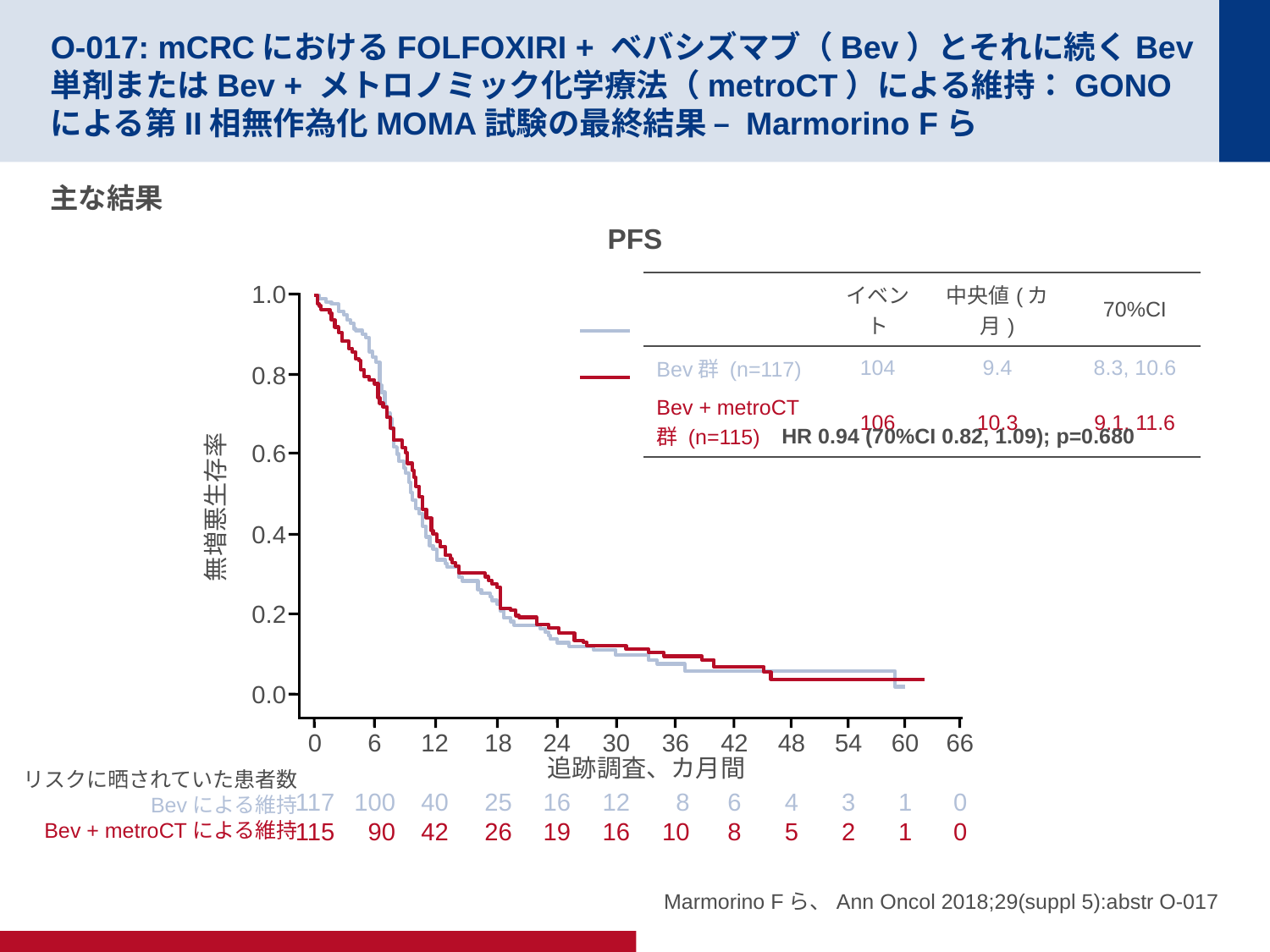

# O-017: mCRCにおけるFOLFOXIRI + ベバシズマブ（Bev）とそれに続くBev単剤またはBev + メトロノミック化学療法（metroCT）による維持：GONOによる第II相無作為化MOMA試験の最終結果 – Marmorino Fら
主な結果
PFS
1.0

0.8

0.6

無増悪生存率
0.4

0.2

0.0

0

117
115

36

8
10

42

6
8

48

4
5

54

3
2

60

1
1

66

0
0
24

16
19
30

12
16
6

100
90
12

40
42
18

25
26

HR 0.94 (70%CI 0.82, 1.09); p=0.680
追跡調査、カ月間
リスクに晒されていた患者数
Bevによる維持
Bev + metroCTによる維持
|  | イベント | 中央値(カ月) | 70%CI |
| --- | --- | --- | --- |
| Bev群 (n=117) | 104 | 9.4 | 8.3, 10.6 |
| Bev + metroCT群 (n=115) | 106 | 10.3 | 9.1, 11.6 |
Marmorino Fら、Ann Oncol 2018;29(suppl 5):abstr O-017